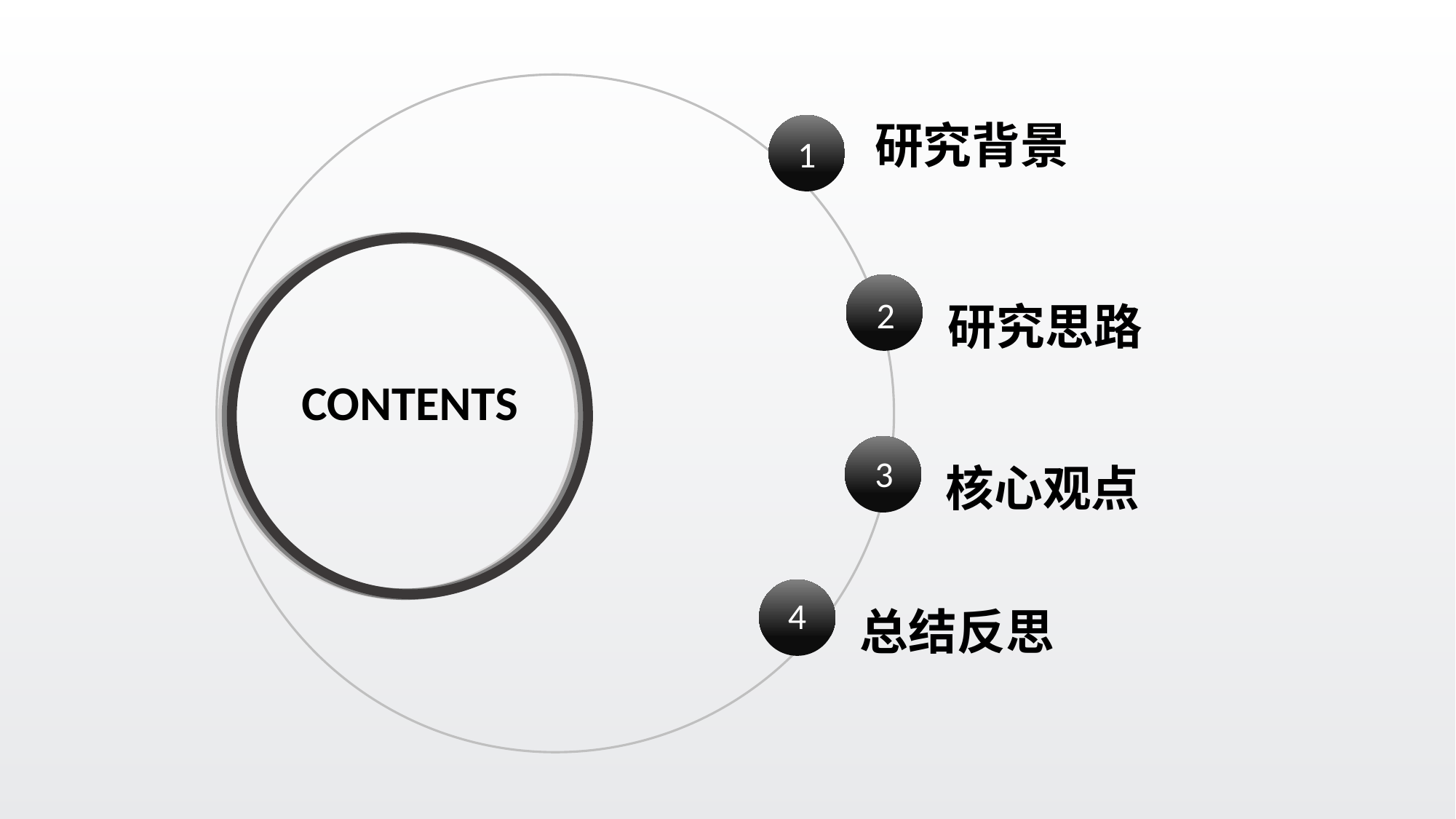

研究背景

1

2
研究思路
CONTENTS

3
核心观点

4
总结反思